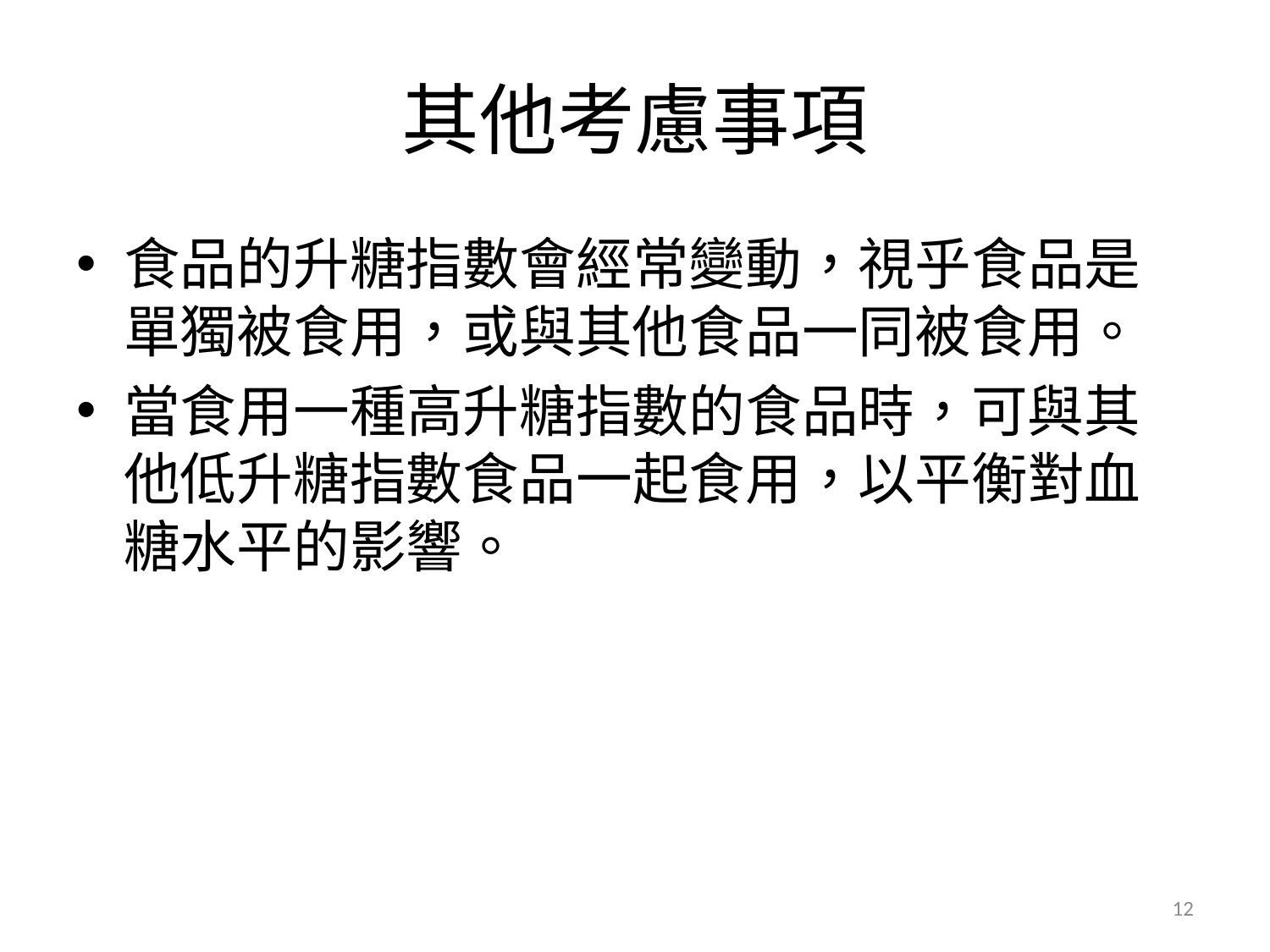

# 其他考慮事項
食品的升糖指數會經常變動，視乎食品是單獨被食用，或與其他食品一同被食用。
當食用一種高升糖指數的食品時，可與其他低升糖指數食品一起食用，以平衡對血糖水平的影響。
12